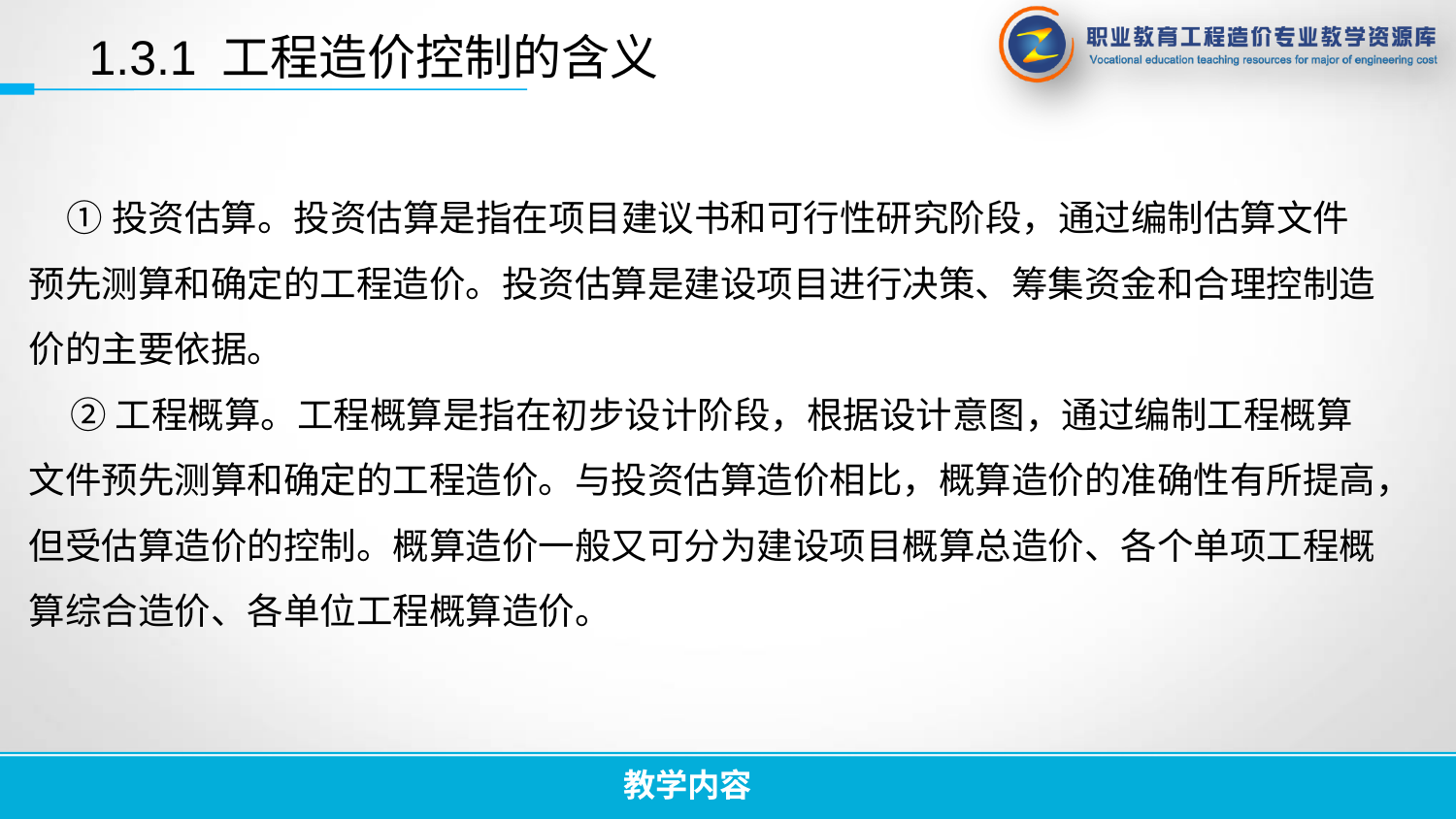

1.3.1 工程造价控制的含义
      ①投资估算。投资估算是指在项目建议书和可行性研究阶段，通过编制估算文件预先测算和确定的工程造价。投资估算是建设项目进行决策、筹集资金和合理控制造价的主要依据。
     ②工程概算。工程概算是指在初步设计阶段，根据设计意图，通过编制工程概算文件预先测算和确定的工程造价。与投资估算造价相比，概算造价的准确性有所提高，但受估算造价的控制。概算造价一般又可分为建设项目概算总造价、各个单项工程概算综合造价、各单位工程概算造价。

教学内容